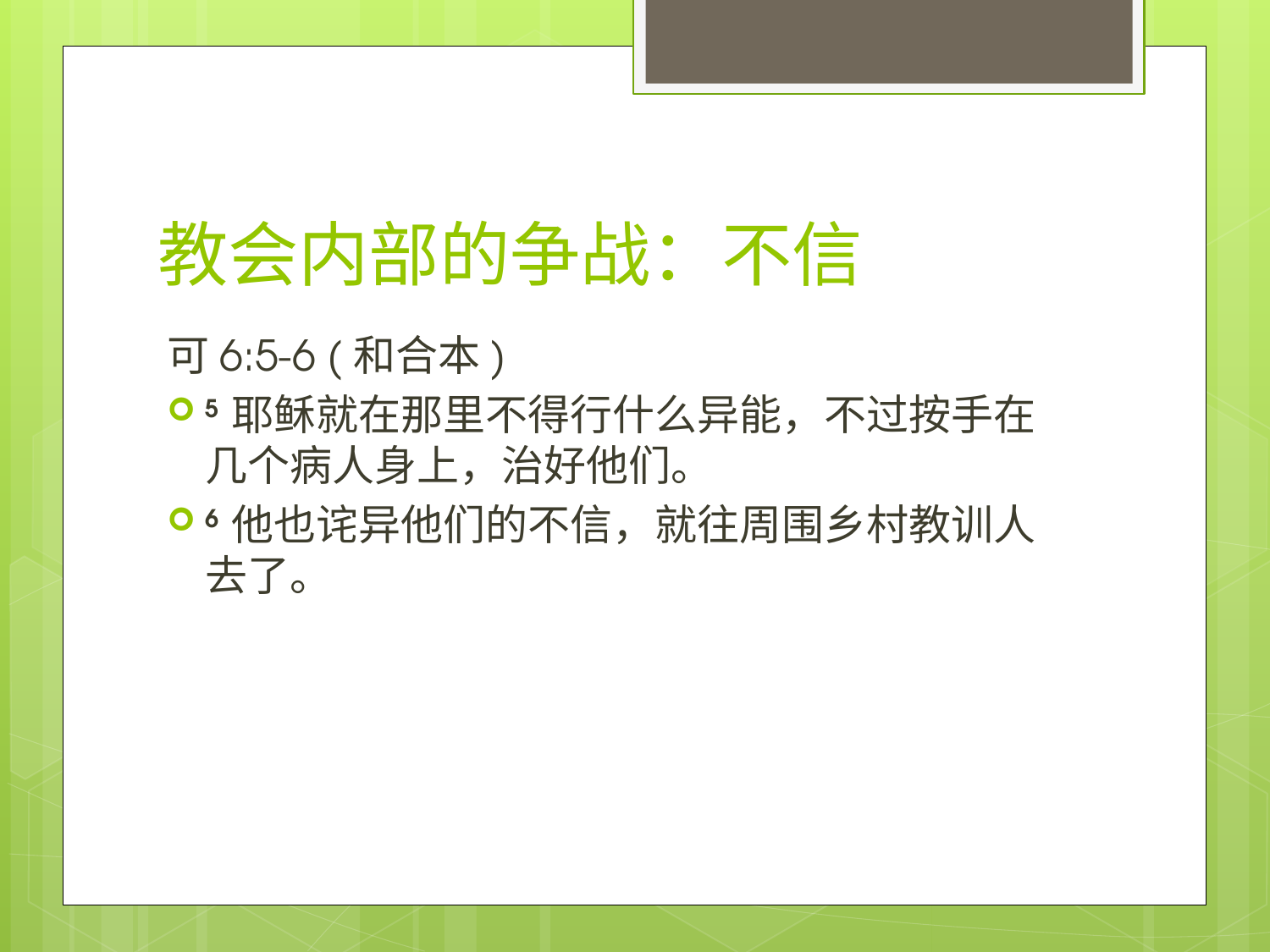

# 教会内部的争战：不信
可6:5-6 (和合本)
5 耶稣就在那里不得行什么异能，不过按手在几个病人身上，治好他们。
6 他也诧异他们的不信，就往周围乡村教训人去了。